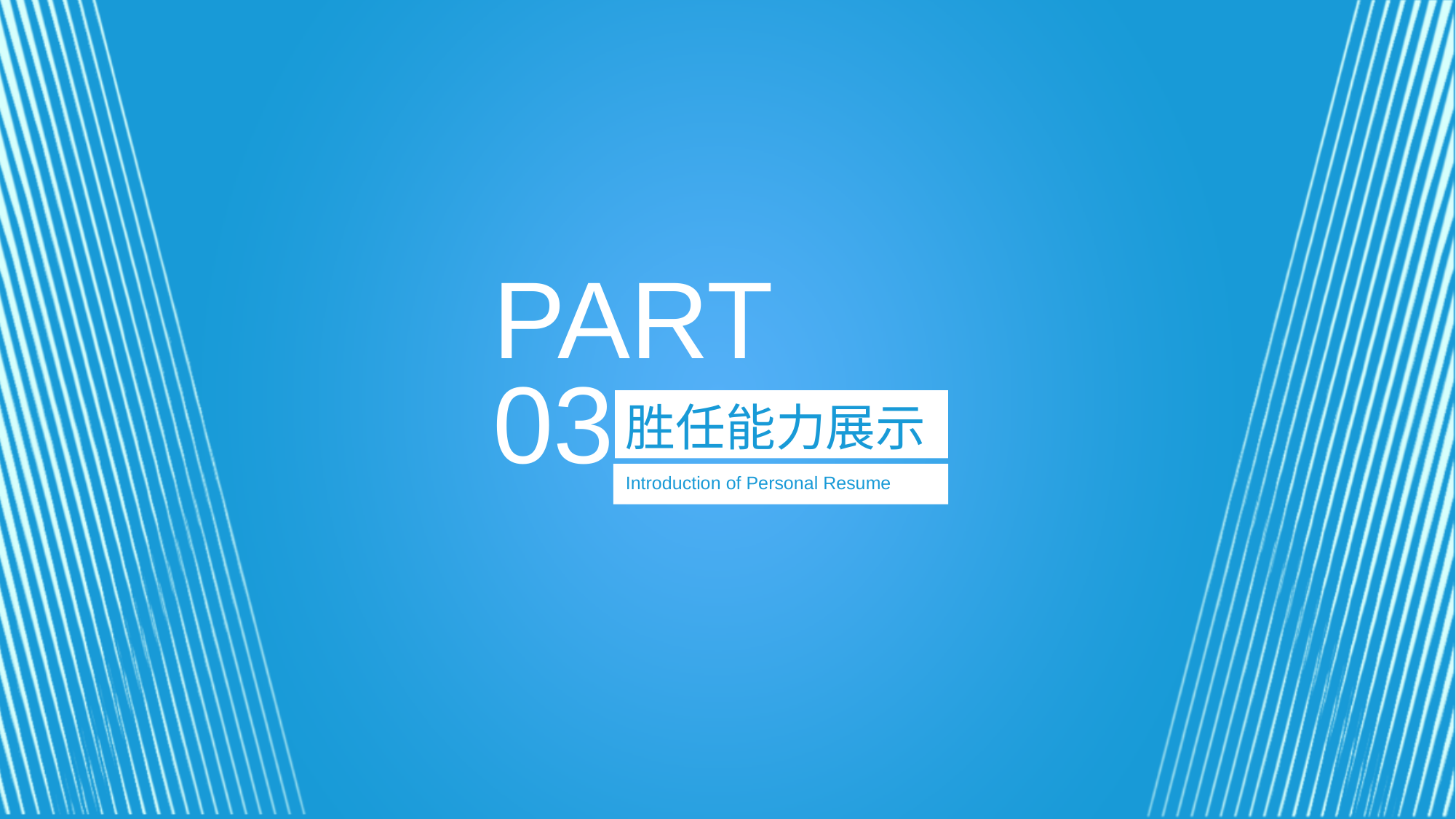

PART 03

胜任能力展示

Introduction of Personal Resume